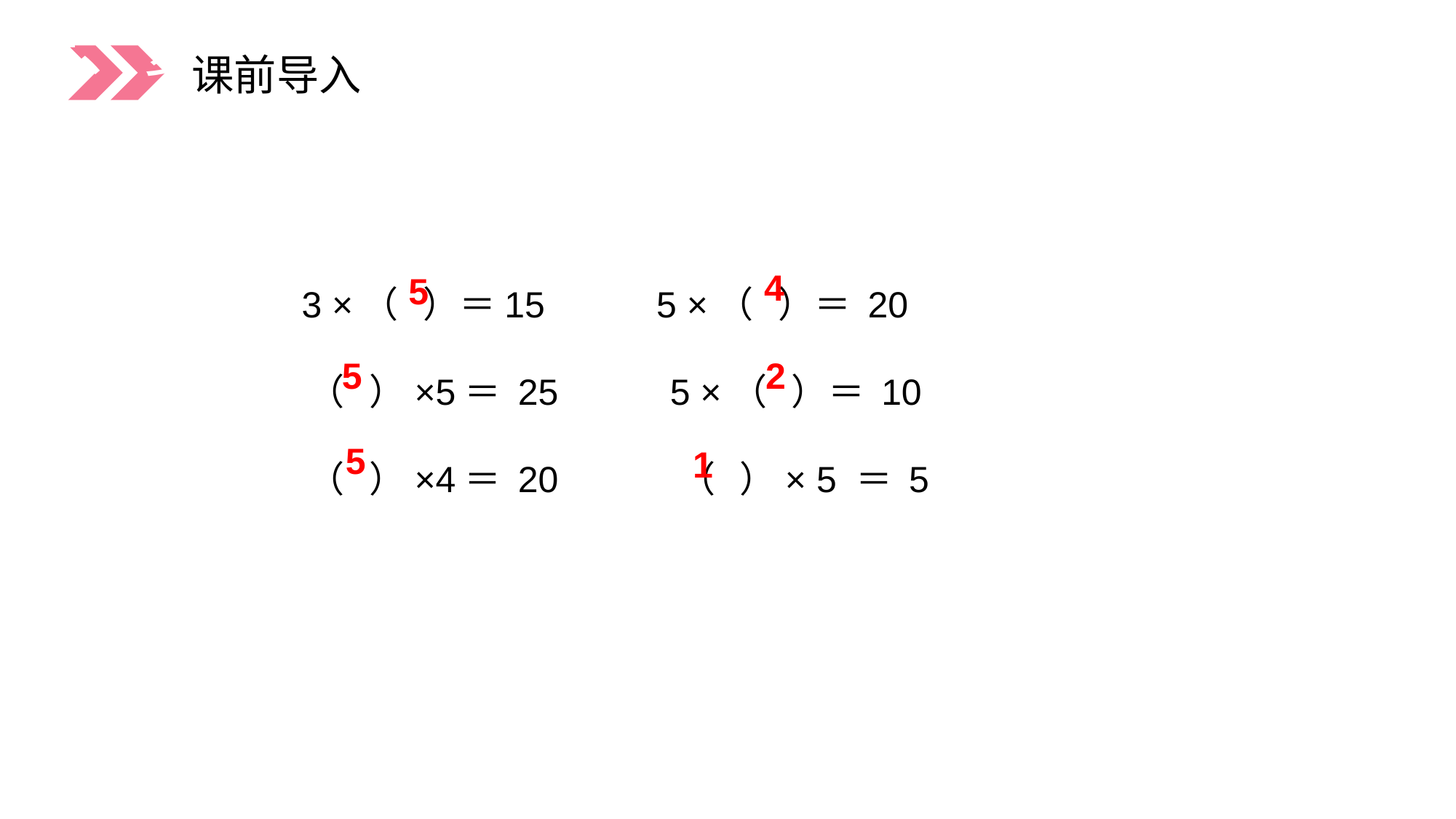

一、复习导入
课前导入
 3 ×（   ）＝15           5 ×（   ）＝ 20
 （   ）×5＝ 25           5 ×（   ）＝ 10
 （   ）×4＝ 20           （   ）× 5 ＝ 5
4
5
 5
2
5
1